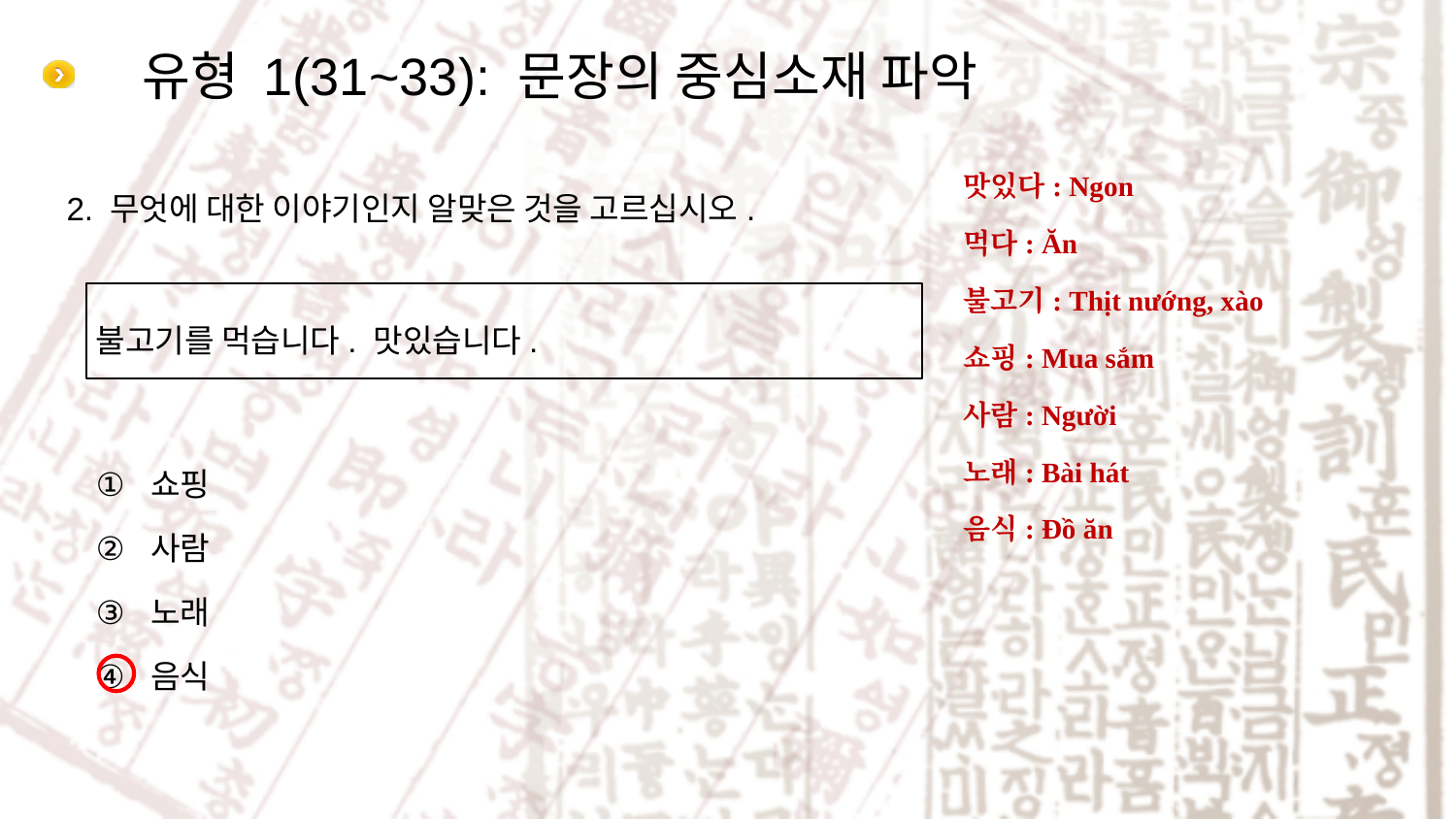

# 유형 1(31~33): 문장의 중심소재 파악
맛있다: Ngon
먹다: Ăn
불고기: Thịt nướng, xào
쇼핑: Mua sắm
사람: Người
노래: Bài hát
음식: Đồ ăn
2. 무엇에 대한 이야기인지 알맞은 것을 고르십시오.
불고기를 먹습니다. 맛있습니다.
쇼핑
사람
노래
음식